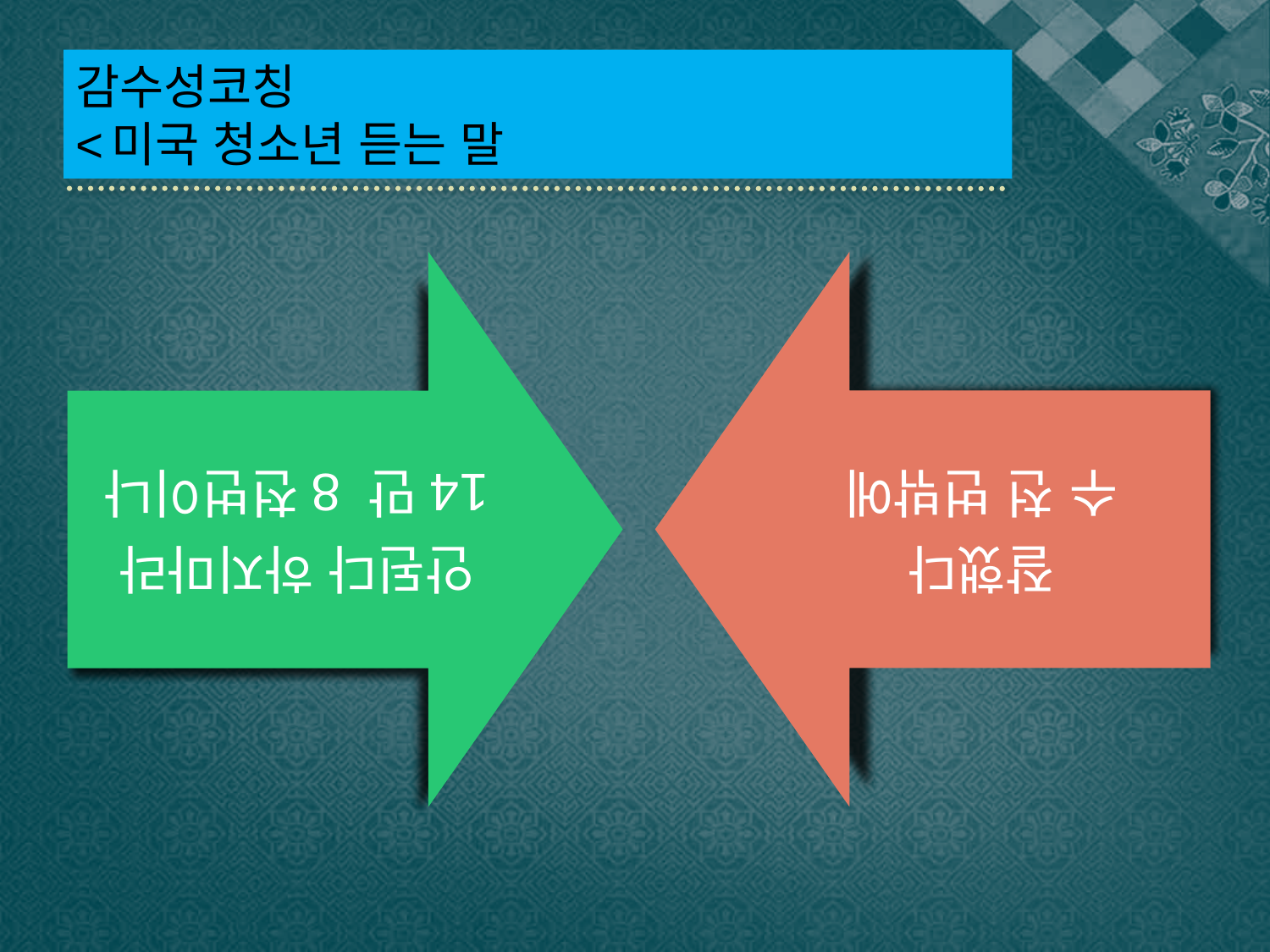

# 감수성코칭 <미국 청소년 듣는 말
안된다 하지마라
14만 8천번이나
잘했다
수 천 번밖에